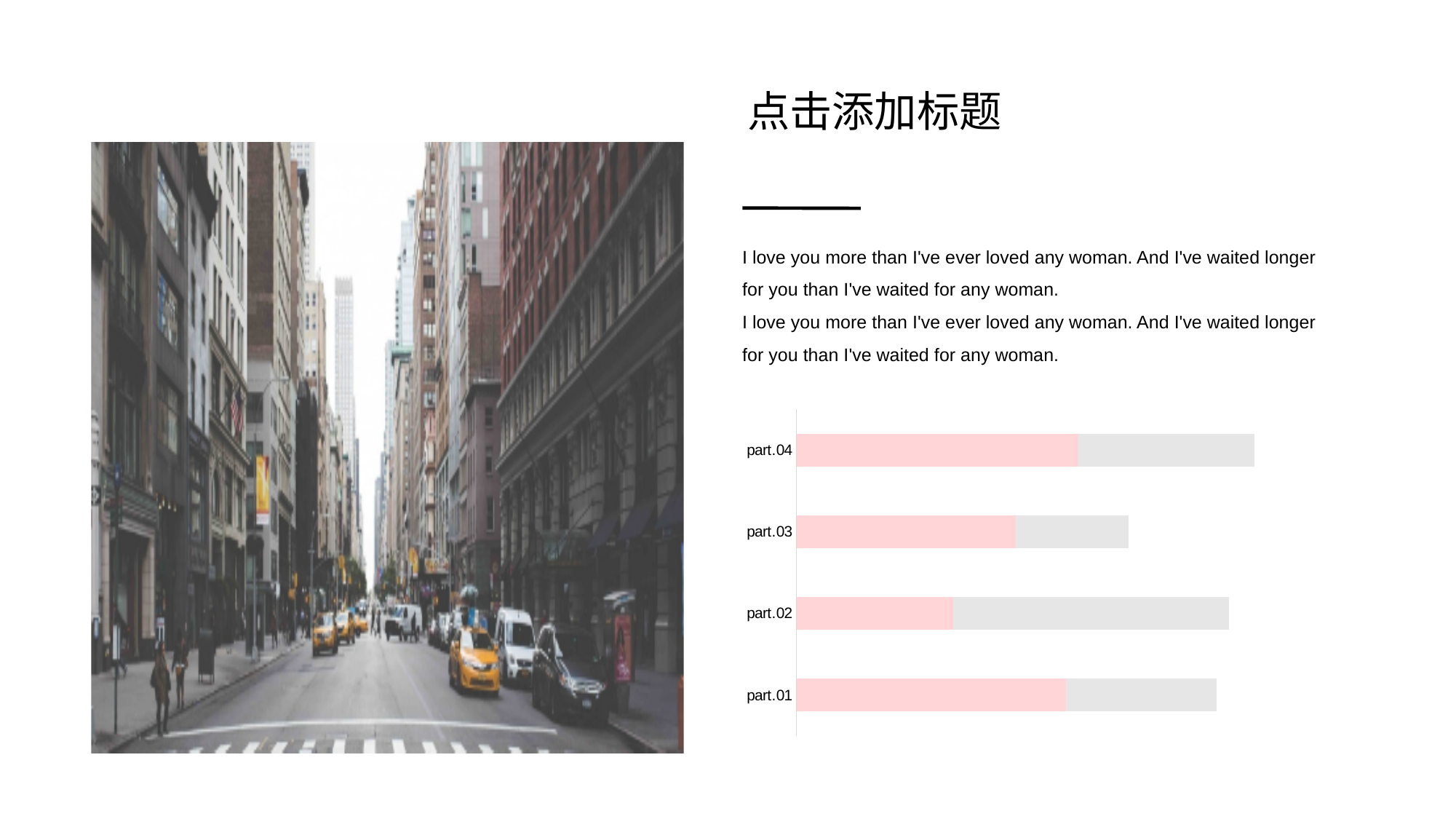

点击添加标题

I love you more than I've ever loved any woman. And I've waited longer for you than I've waited for any woman.
I love you more than I've ever loved any woman. And I've waited longer for you than I've waited for any woman.

### Chart

| Category | 系列 1 | 系列 2 |
|---|---|---|
| part.01 | 4.3 | 2.4 |
| part.02 | 2.5 | 4.4 |
| part.03 | 3.5 | 1.8 |
| part.04 | 4.5 | 2.8 |